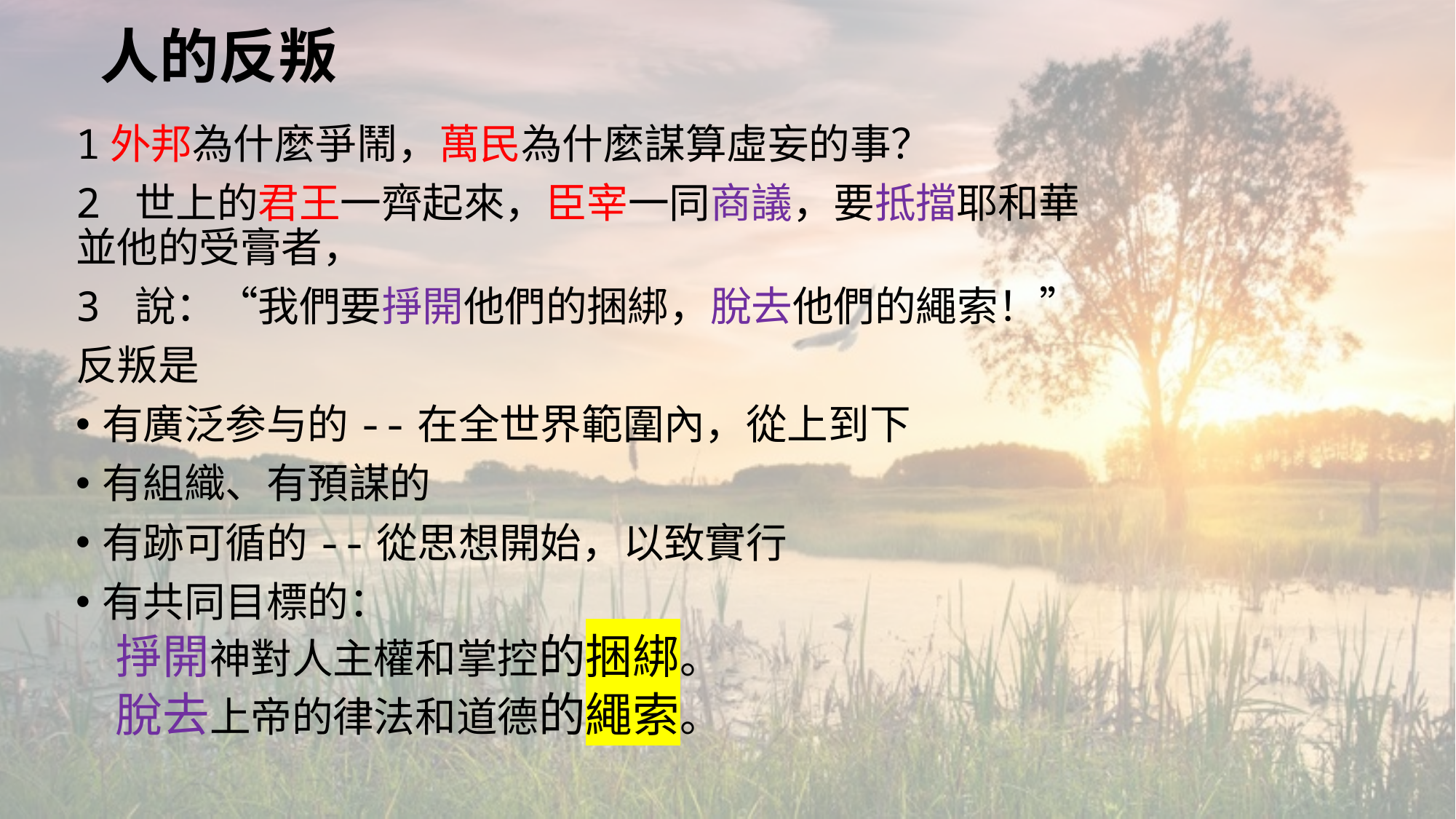

# 人的反叛
1外邦為什麼爭鬧，萬民為什麼謀算虛妄的事？
2 世上的君王一齊起來，臣宰一同商議，要抵擋耶和華並他的受膏者，
3 說：“我們要掙開他們的捆綁，脫去他們的繩索！”
反叛是
有廣泛参与的--在全世界範圍內，從上到下
有組織、有預謀的
有跡可循的--從思想開始，以致實行
有共同目標的：
掙開神對人主權和掌控的捆綁。
脫去上帝的律法和道德的繩索。